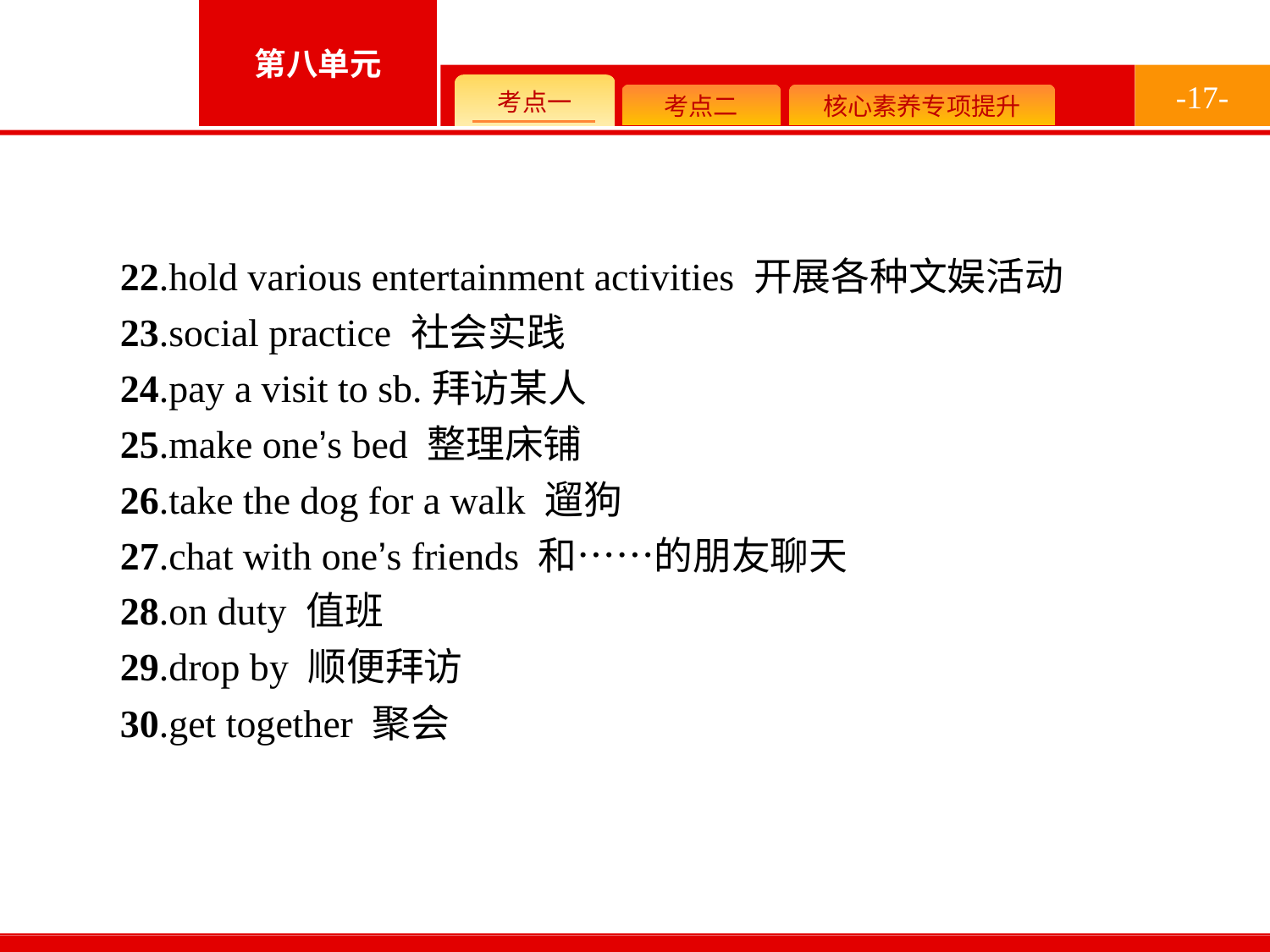

-17-
22.hold various entertainment activities 开展各种文娱活动
23.social practice 社会实践
24.pay a visit to sb.拜访某人
25.make one’s bed 整理床铺
26.take the dog for a walk 遛狗
27.chat with one’s friends 和……的朋友聊天
28.on duty 值班
29.drop by 顺便拜访
30.get together 聚会